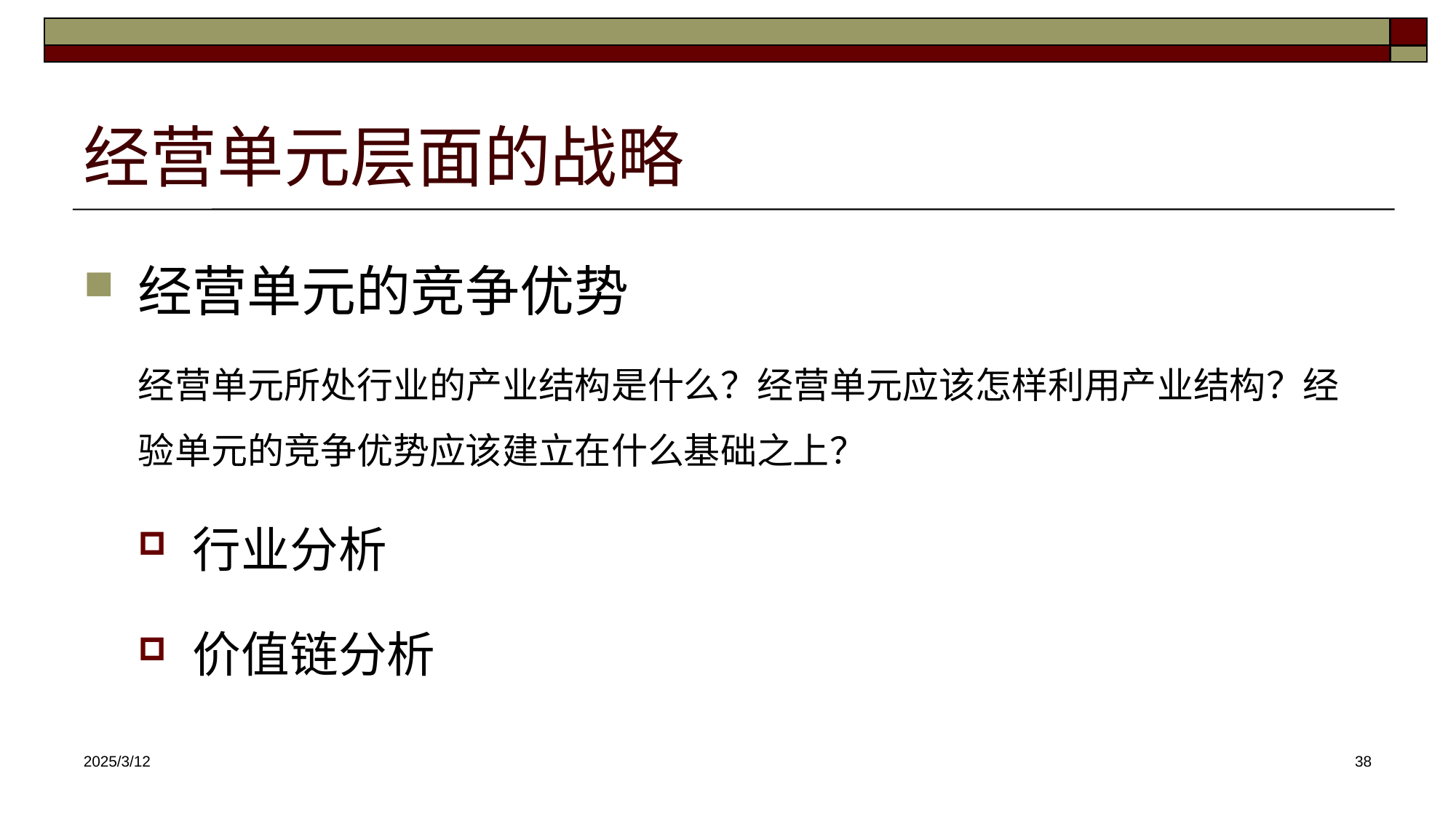

# 经营单元层面的战略
经营单元的竞争优势
经营单元所处行业的产业结构是什么？经营单元应该怎样利用产业结构？经验单元的竞争优势应该建立在什么基础之上？
行业分析
价值链分析
2025/3/12
38